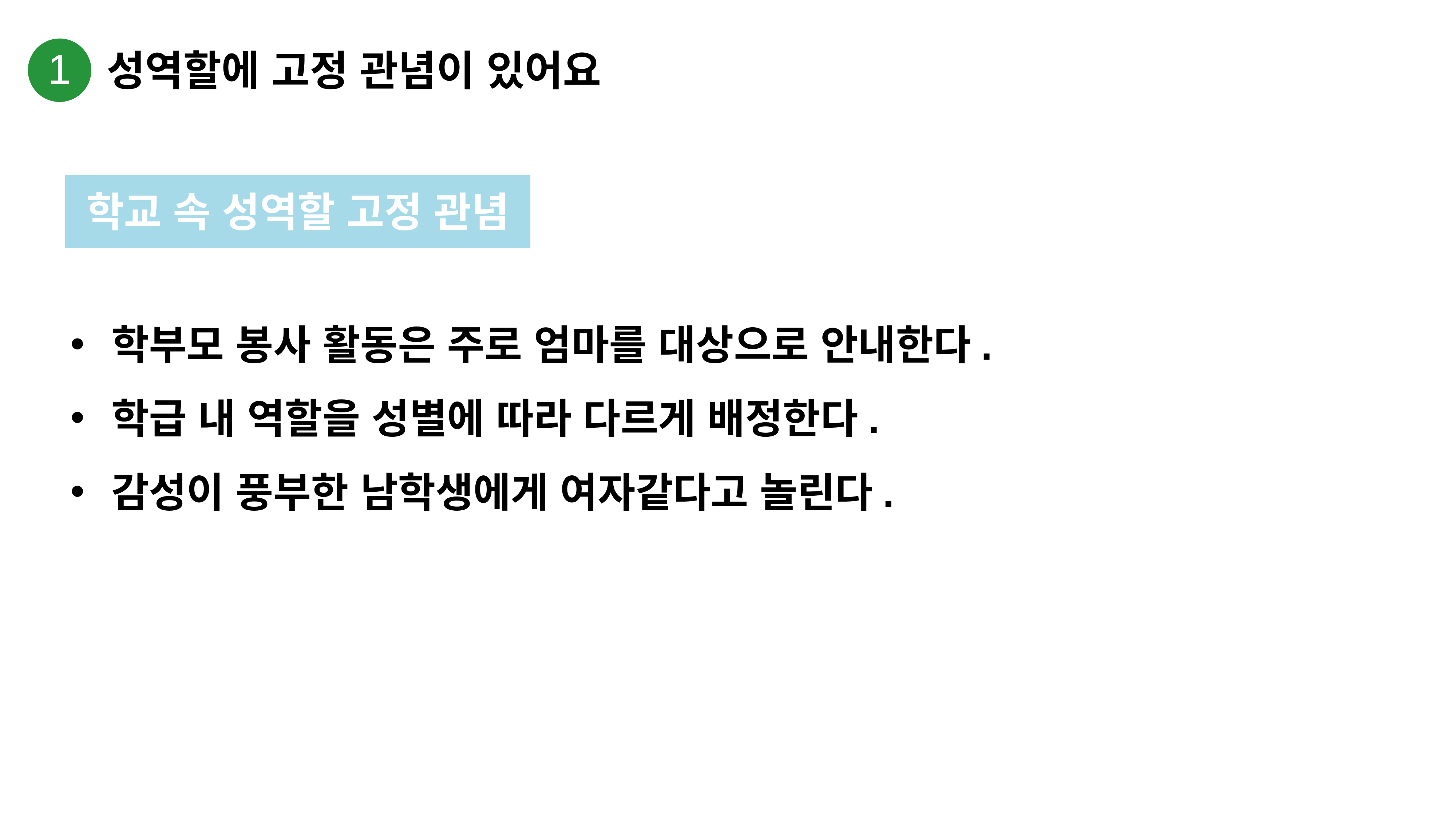

1
성역할에 고정 관념이 있어요

학교 속 성역할 고정 관념
학부모 봉사 활동은 주로 엄마를 대상으로 안내한다.
학급 내 역할을 성별에 따라 다르게 배정한다.
감성이 풍부한 남학생에게 여자같다고 놀린다.